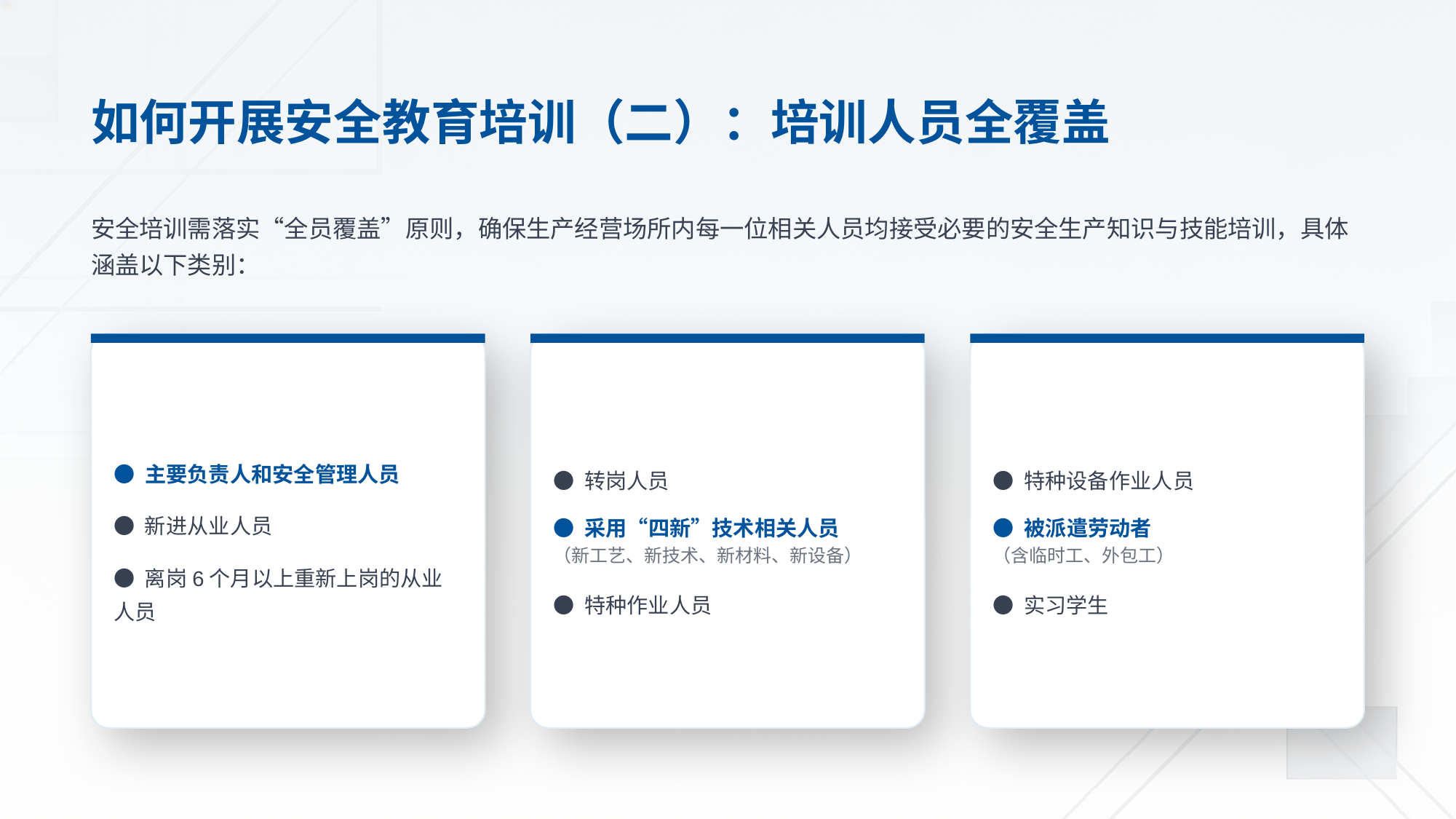

如何开展安全教育培训（二）：培训人员全覆盖
安全培训需落实“全员覆盖”原则，确保生产经营场所内每一位相关人员均接受必要的安全生产知识与技能培训，具体涵盖以下类别：

● 主要负责人和安全管理人员
● 新进从业人员
● 离岗6个月以上重新上岗的从业人员
● 转岗人员
● 采用“四新”技术相关人员
（新工艺、新技术、新材料、新设备）
● 特种作业人员
● 特种设备作业人员
● 被派遣劳动者
（含临时工、外包工）
● 实习学生